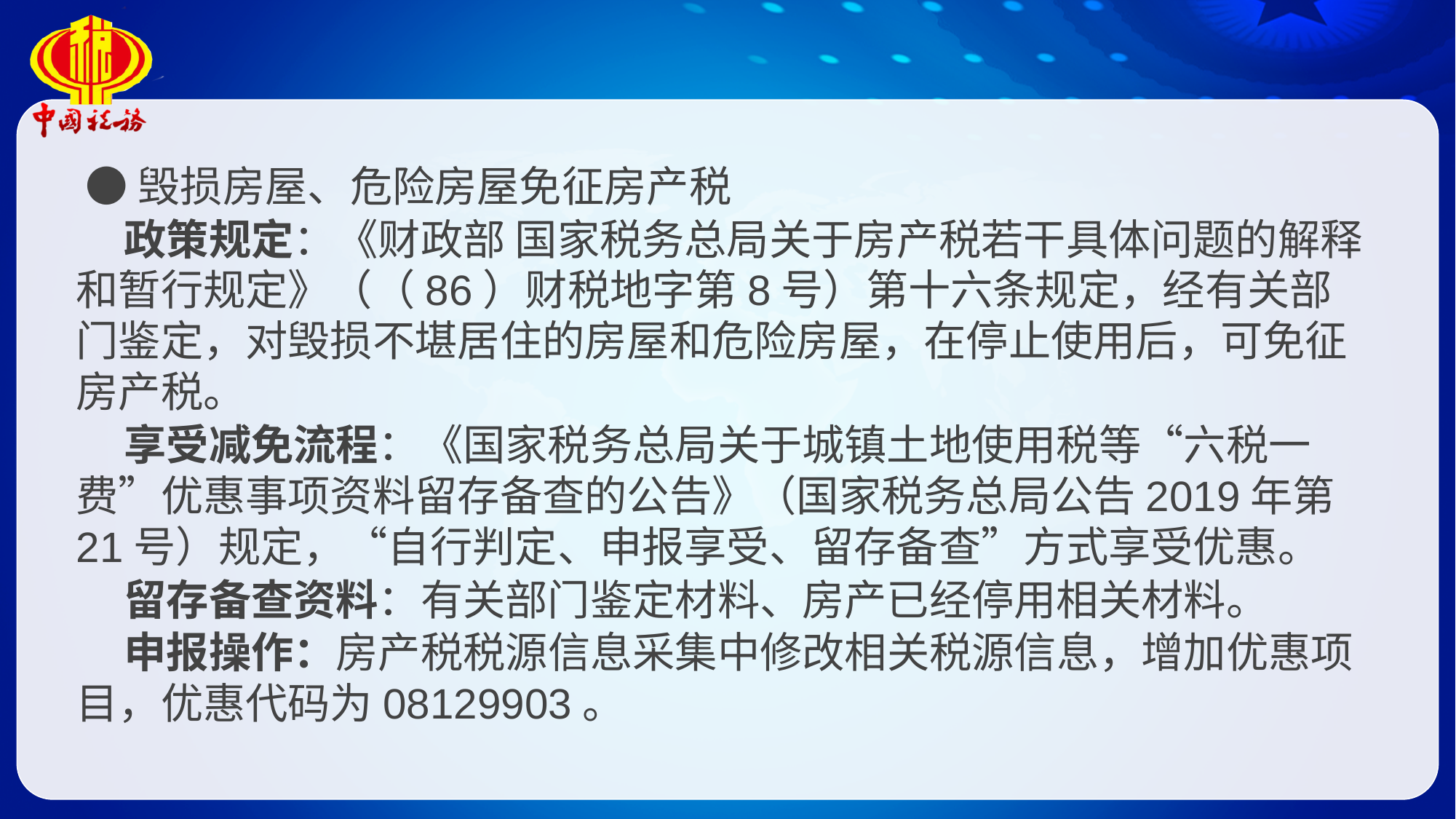

●毁损房屋、危险房屋免征房产税
    政策规定：《财政部 国家税务总局关于房产税若干具体问题的解释和暂行规定》（（86）财税地字第8号）第十六条规定，经有关部门鉴定，对毁损不堪居住的房屋和危险房屋，在停止使用后，可免征房产税。
    享受减免流程：《国家税务总局关于城镇土地使用税等“六税一费”优惠事项资料留存备查的公告》（国家税务总局公告2019年第21号）规定，“自行判定、申报享受、留存备查”方式享受优惠。
    留存备查资料：有关部门鉴定材料、房产已经停用相关材料。
    申报操作：房产税税源信息采集中修改相关税源信息，增加优惠项目，优惠代码为08129903。